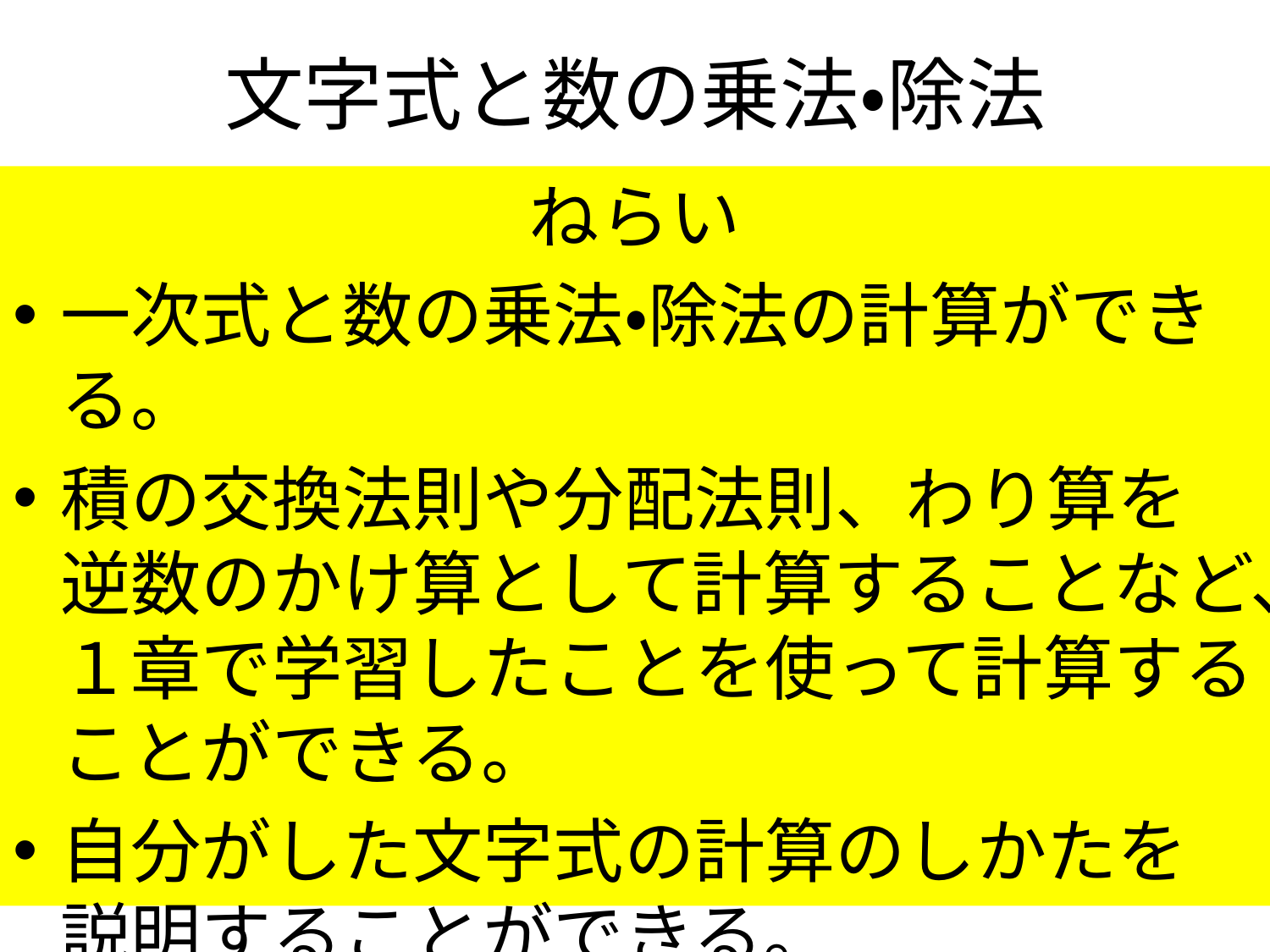

# 文字式と数の乗法・除法
ねらい
一次式と数の乗法・除法の計算ができる。
積の交換法則や分配法則、わり算を逆数のかけ算として計算することなど、１章で学習したことを使って計算することができる。
自分がした文字式の計算のしかたを説明することができる。